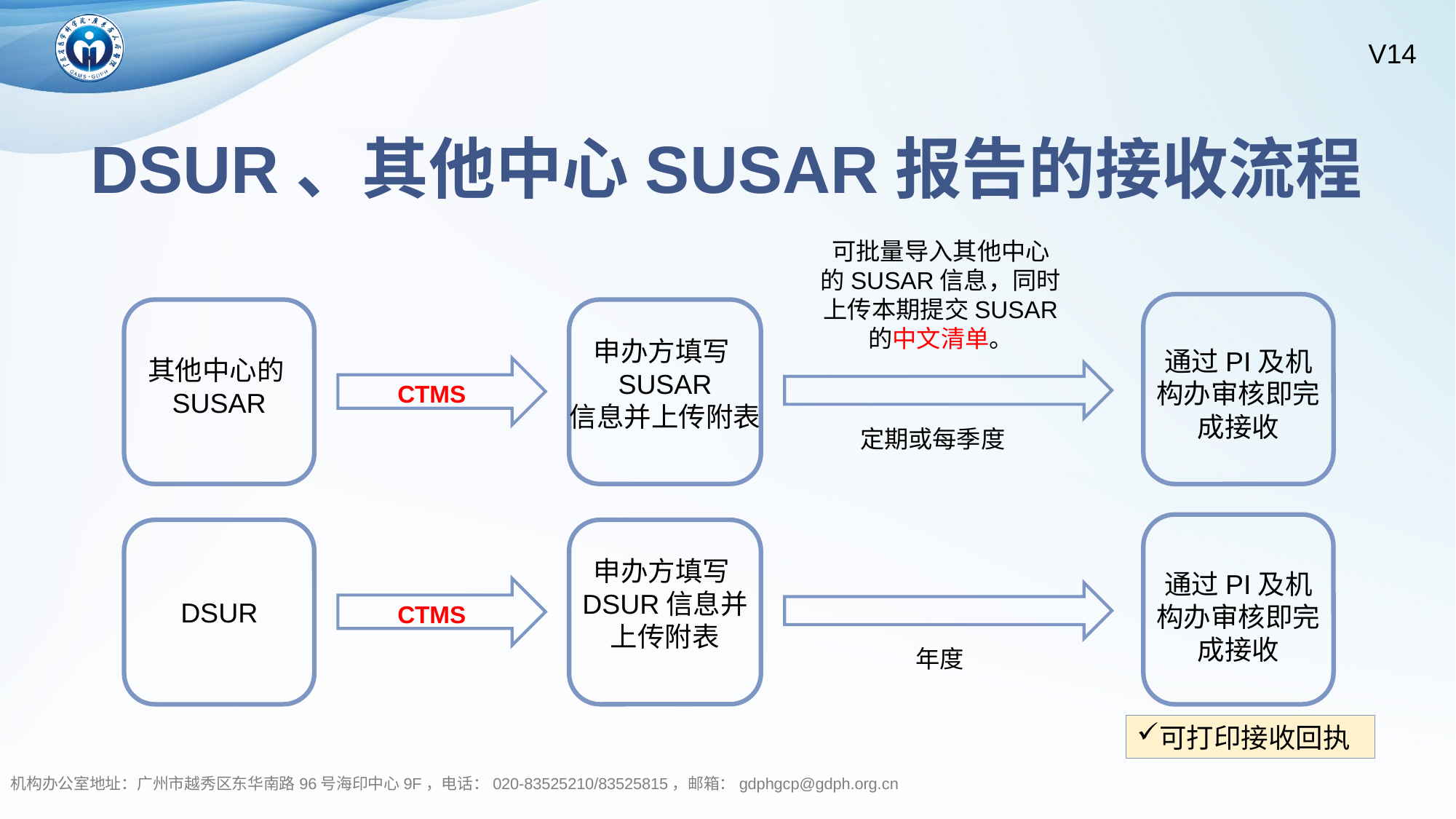

DSUR、其他中心SUSAR报告的接收流程
可批量导入其他中心
的SUSAR信息，同时
上传本期提交SUSAR
的中文清单。

通过PI及机构办审核即完成接收

申办方填写SUSAR
信息并上传附表

其他中心的SUSAR

     CTMS

定期或每季度

通过PI及机构办审核即完成接收

申办方填写DSUR信息并上传附表

DSUR

     CTMS

年度
可打印接收回执
机构办公室地址：广州市越秀区东华南路96号海印中心9F，电话：020-83525210/83525815，邮箱：gdphgcp@gdph.org.cn
38